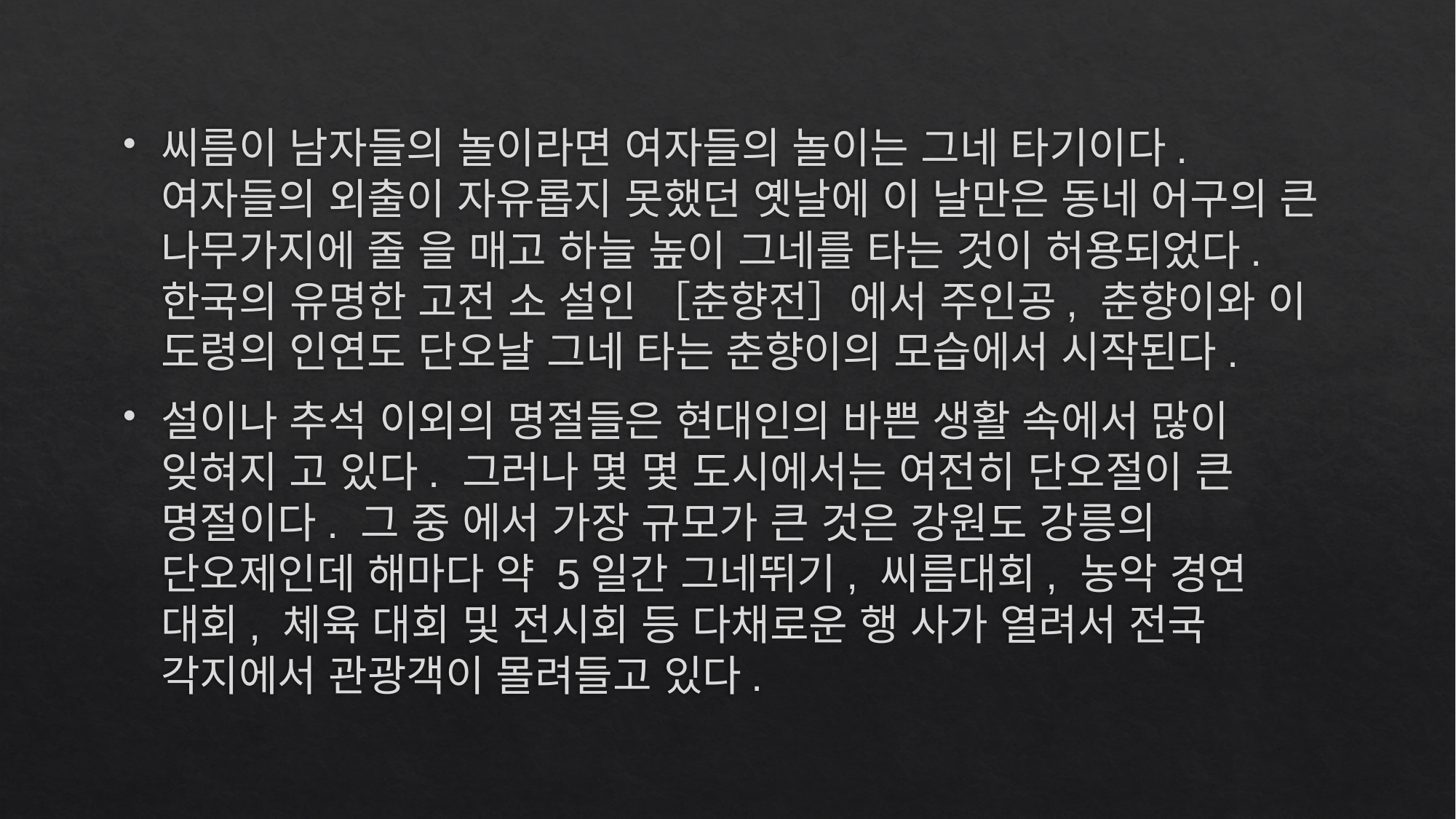

#
씨름이 남자들의 놀이라면 여자들의 놀이는 그네 타기이다. 여자들의 외출이 자유롭지 못했던 옛날에 이 날만은 동네 어구의 큰 나무가지에 줄 을 매고 하늘 높이 그네를 타는 것이 허용되었다. 한국의 유명한 고전 소 설인 ［춘향전］에서 주인공, 춘향이와 이 도령의 인연도 단오날 그네 타는 춘향이의 모습에서 시작된다.
설이나 추석 이외의 명절들은 현대인의 바쁜 생활 속에서 많이 잊혀지 고 있다. 그러나 몇 몇 도시에서는 여전히 단오절이 큰 명절이다. 그 중 에서 가장 규모가 큰 것은 강원도 강릉의 단오제인데 해마다 약 5일간 그네뛰기, 씨름대회, 농악 경연 대회, 체육 대회 및 전시회 등 다채로운 행 사가 열려서 전국 각지에서 관광객이 몰려들고 있다.